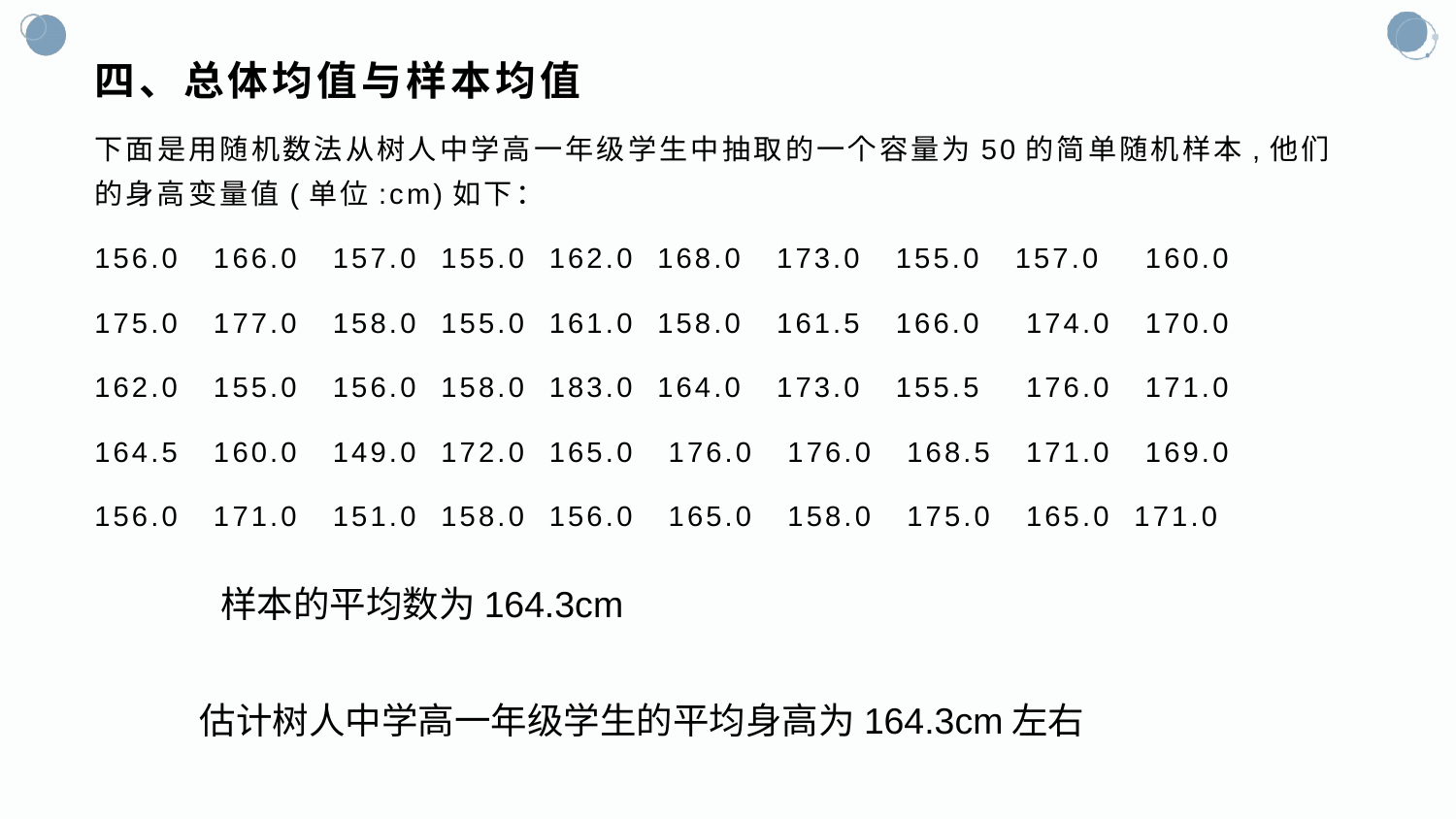

# 四、总体均值与样本均值
下面是用随机数法从树人中学高一年级学生中抽取的一个容量为50的简单随机样本,他们的身高变量值(单位:cm)如下：
156.0   166.0   157.0  155.0  162.0  168.0   173.0   155.0   157.0    160.0
175.0   177.0   158.0  155.0  161.0  158.0   161.5   166.0    174.0   170.0
162.0   155.0   156.0  158.0  183.0  164.0   173.0   155.5    176.0   171.0
164.5   160.0   149.0  172.0  165.0   176.0   176.0   168.5   171.0   169.0
156.0   171.0   151.0  158.0  156.0   165.0   158.0   175.0   165.0  171.0
样本的平均数为164.3cm
估计树人中学高一年级学生的平均身高为164.3cm左右